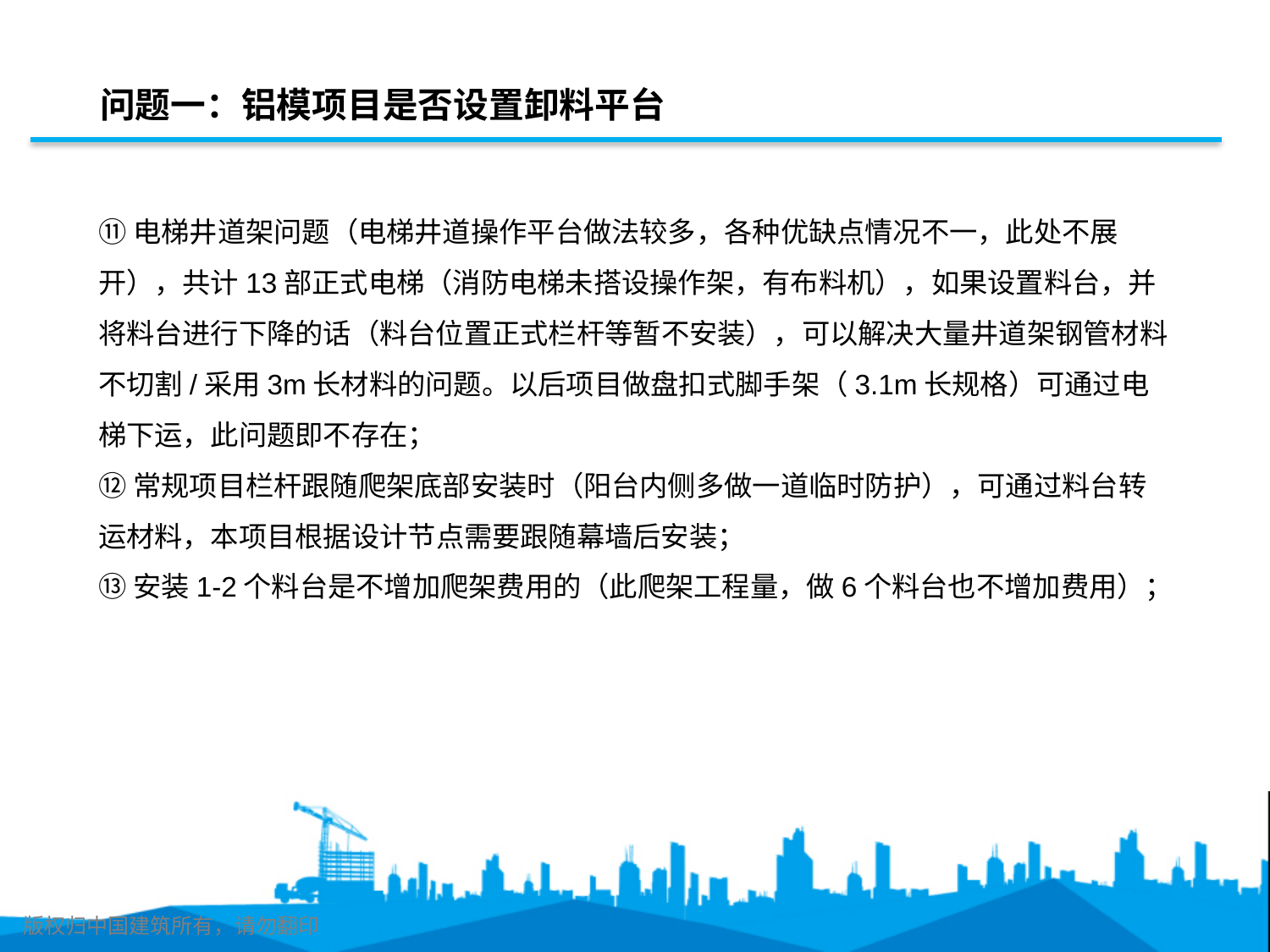

问题一：铝模项目是否设置卸料平台
⑪电梯井道架问题（电梯井道操作平台做法较多，各种优缺点情况不一，此处不展开），共计13部正式电梯（消防电梯未搭设操作架，有布料机），如果设置料台，并将料台进行下降的话（料台位置正式栏杆等暂不安装），可以解决大量井道架钢管材料不切割/采用3m长材料的问题。以后项目做盘扣式脚手架（3.1m长规格）可通过电梯下运，此问题即不存在；
⑫常规项目栏杆跟随爬架底部安装时（阳台内侧多做一道临时防护），可通过料台转运材料，本项目根据设计节点需要跟随幕墙后安装；
⑬安装1-2个料台是不增加爬架费用的（此爬架工程量，做6个料台也不增加费用）；
48
版权归中国建筑所有，请勿翻印